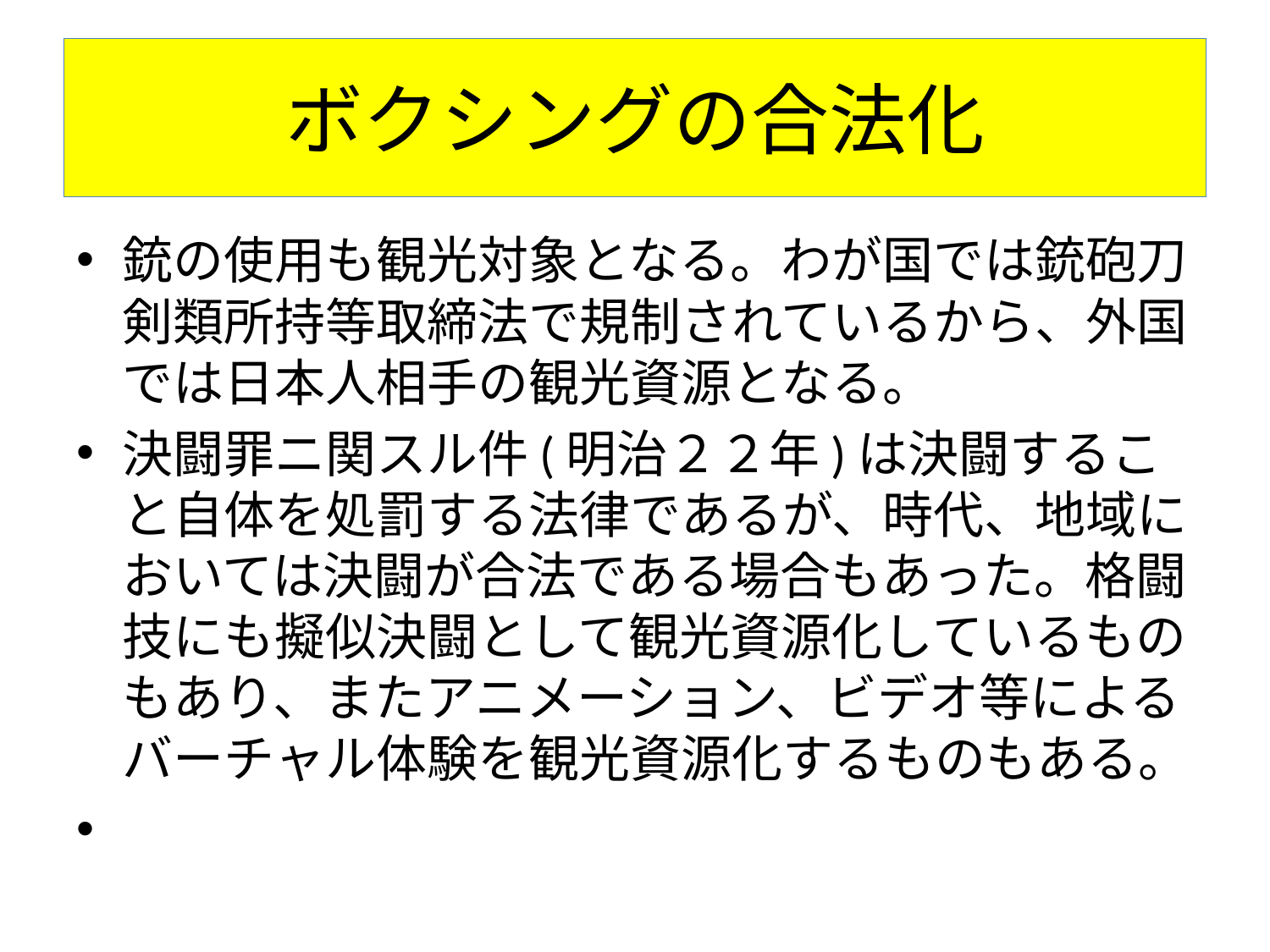

# ボクシングの合法化
銃の使用も観光対象となる。わが国では銃砲刀剣類所持等取締法で規制されているから、外国では日本人相手の観光資源となる。
決闘罪ニ関スル件(明治２２年)は決闘すること自体を処罰する法律であるが、時代、地域においては決闘が合法である場合もあった。格闘技にも擬似決闘として観光資源化しているものもあり、またアニメーション、ビデオ等によるバーチャル体験を観光資源化するものもある。